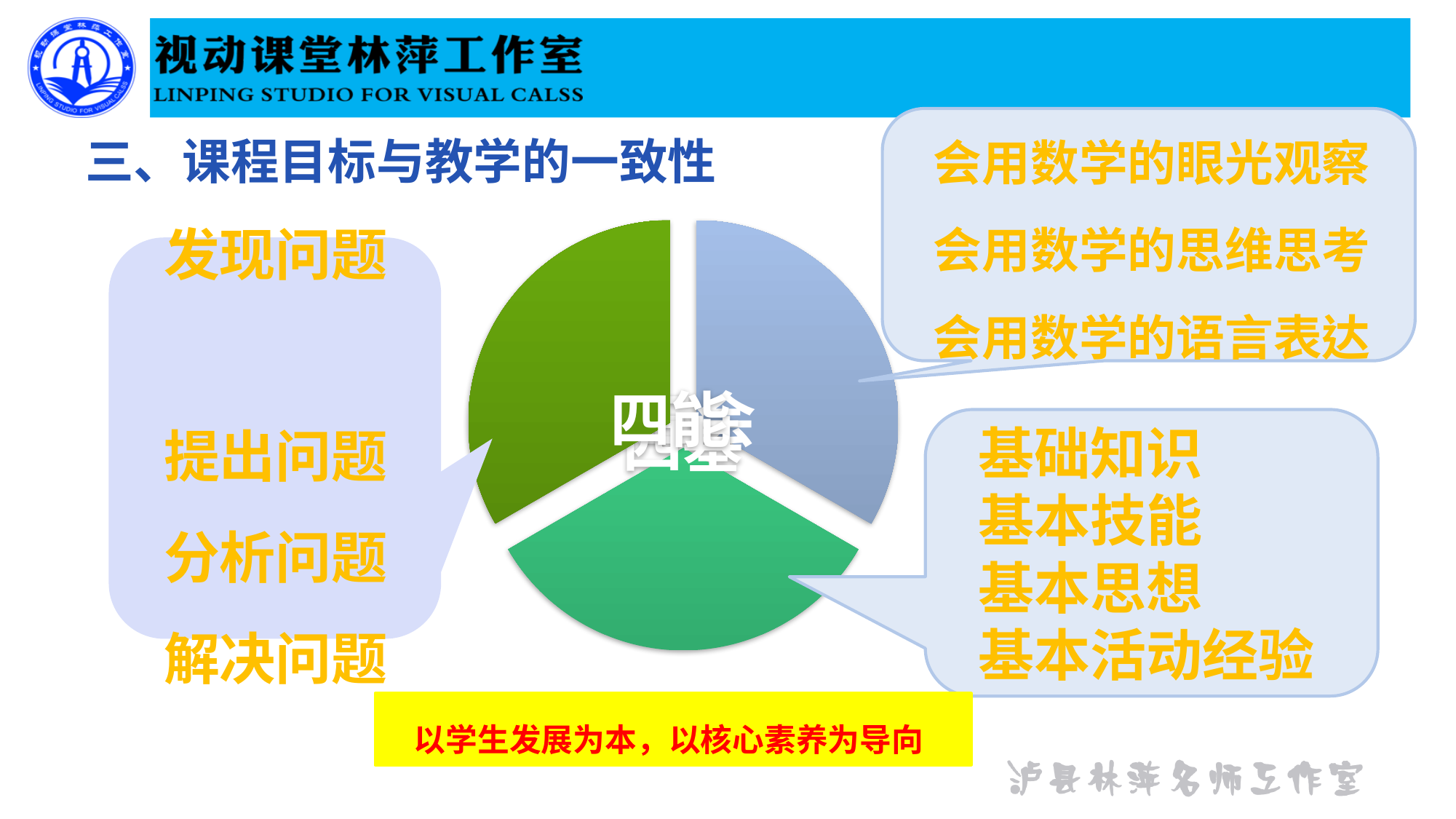

会用数学的眼光观察
会用数学的思维思考
会用数学的语言表达
三、课程目标与教学的一致性
三会
四基
四能
发现问题
提出问题
分析问题
解决问题
基础知识
基本技能
基本思想
基本活动经验
以学生发展为本，以核心素养为导向